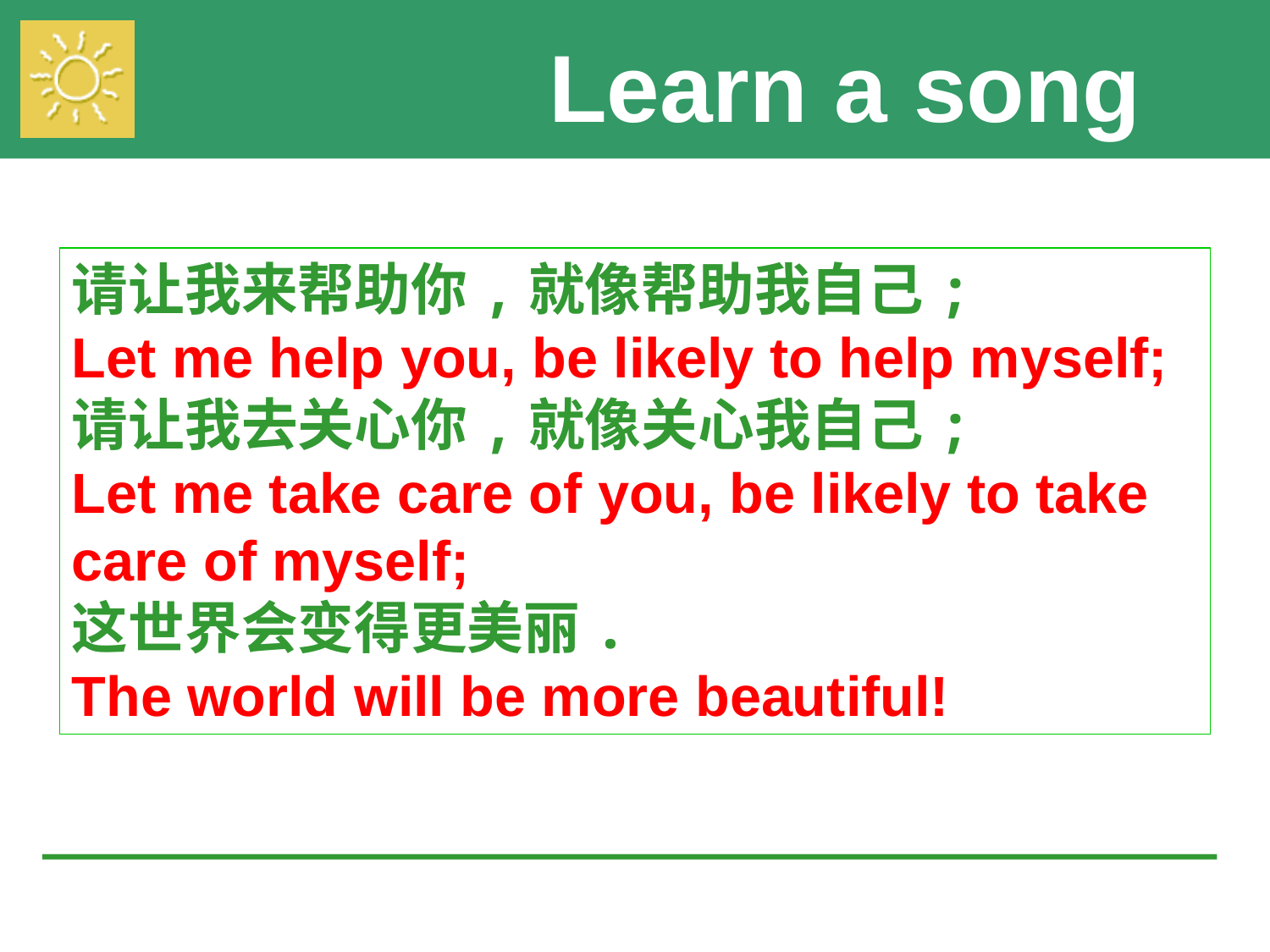

Learn a song
请让我来帮助你,就像帮助我自己;
Let me help you, be likely to help myself;
请让我去关心你,就像关心我自己;
Let me take care of you, be likely to take care of myself;
这世界会变得更美丽.
The world will be more beautiful!